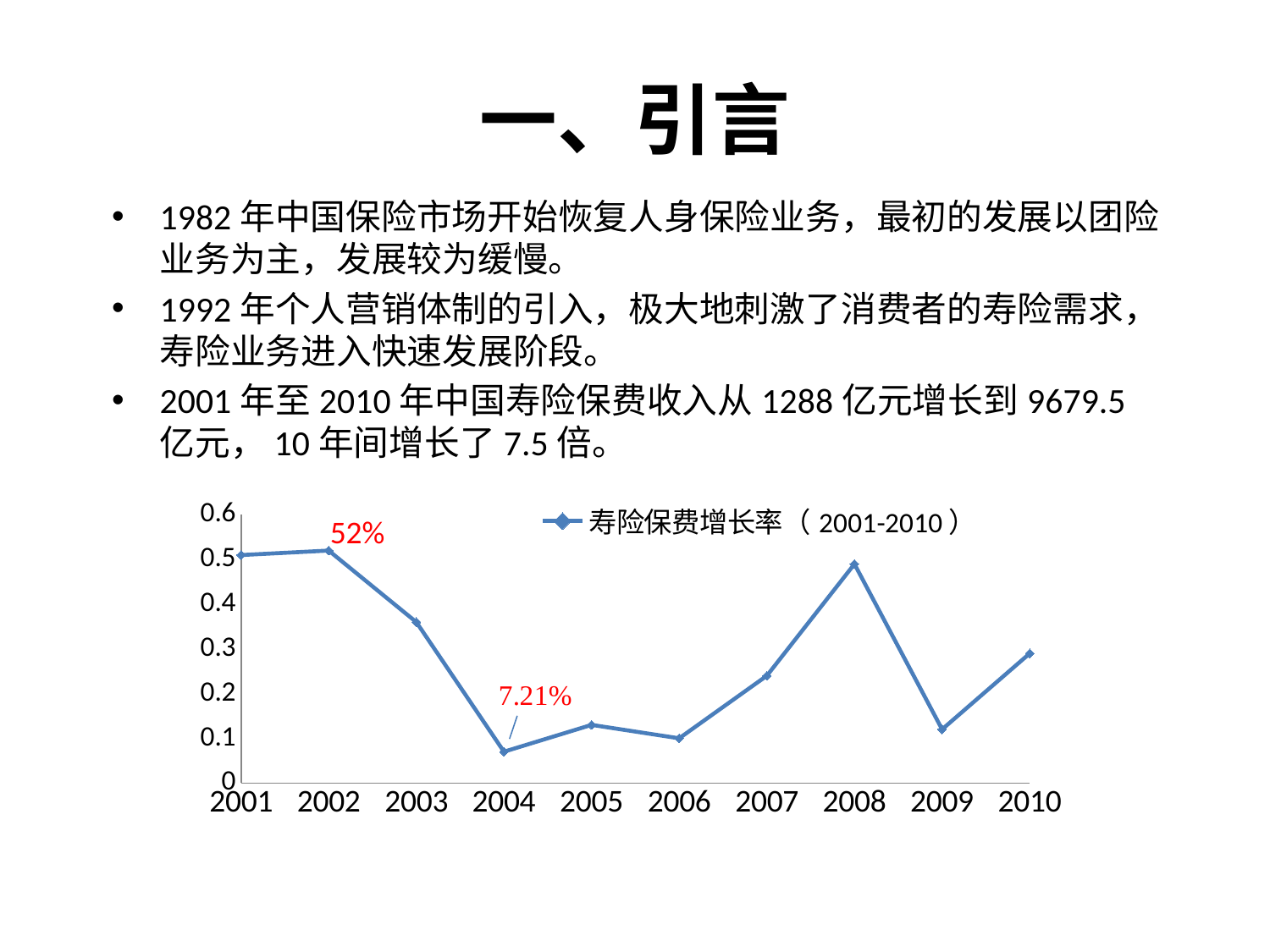

# 一、引言
1982年中国保险市场开始恢复人身保险业务，最初的发展以团险业务为主，发展较为缓慢。
1992年个人营销体制的引入，极大地刺激了消费者的寿险需求，寿险业务进入快速发展阶段。
2001年至2010年中国寿险保费收入从1288亿元增长到9679.5亿元，10年间增长了7.5倍。

### Chart

| Category | 寿险保费增长率（2001-2010） |
|---|---|
| 37226 | 0.51 |
| 37591 | 0.52 |
| 37956 | 0.36000000000000026 |
| 38322 | 0.07000000000000002 |
| 38687 | 0.13 |
| 39052 | 0.1 |
| 39417 | 0.24000000000000013 |
| 39783 | 0.49000000000000027 |
| 40148 | 0.12000000000000002 |
| 40513 | 0.29000000000000026 |
52%